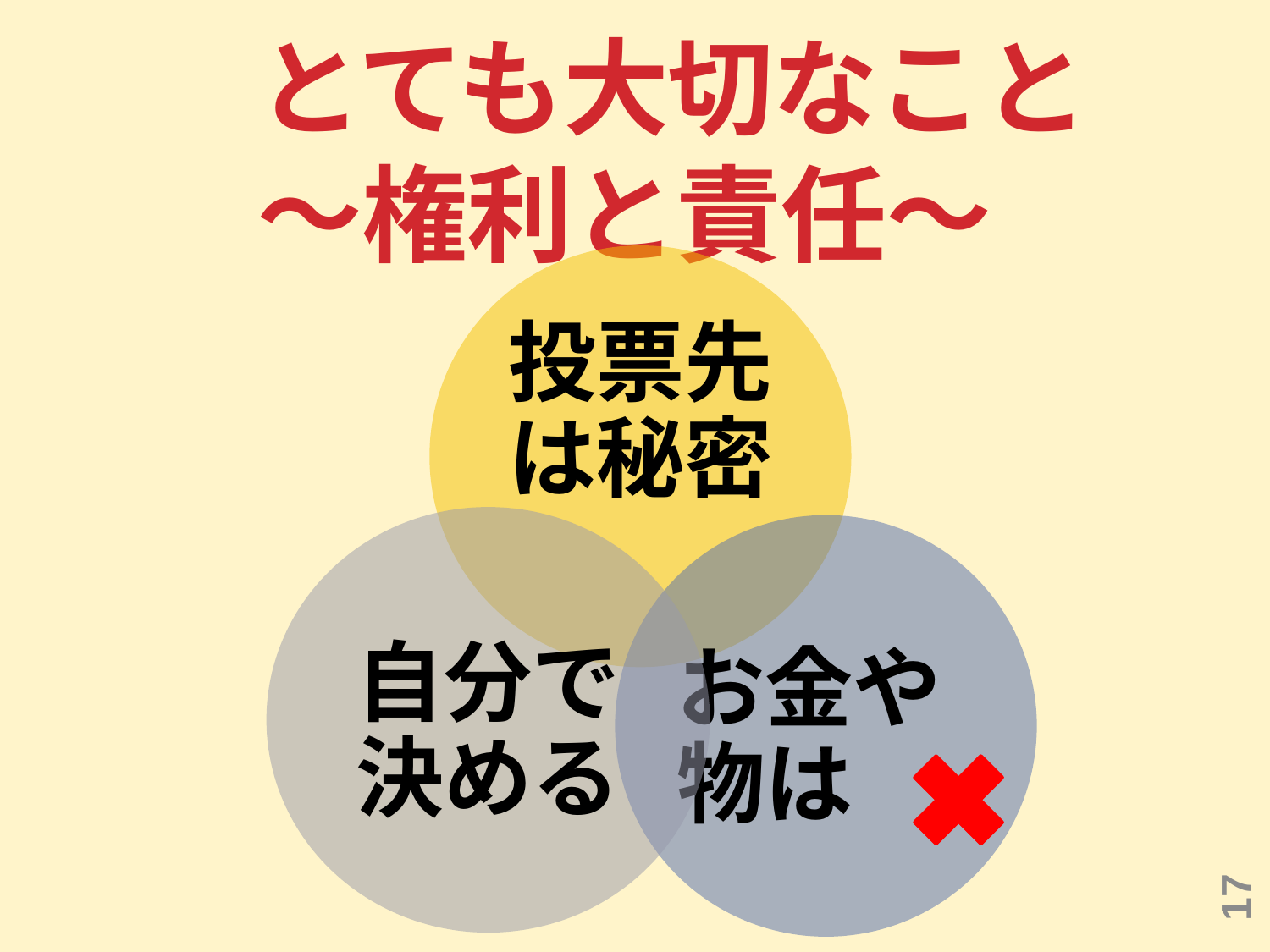

# とても大切なこと 　　～権利と責任～
投票先は秘密
お金や物は
自分で決める

17